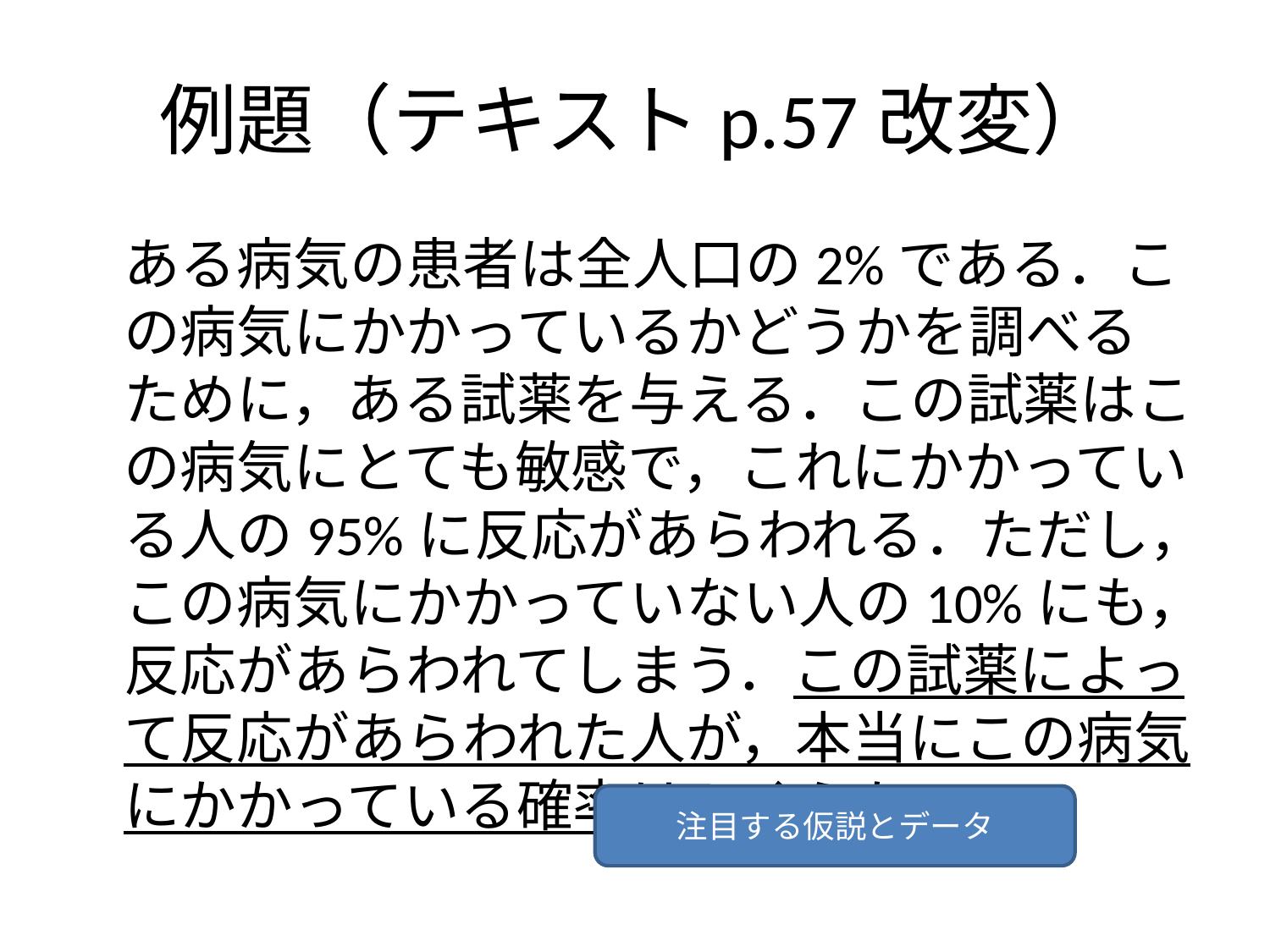

# 例題（テキストp.57改変）
ある病気の患者は全人口の2%である．この病気にかかっているかどうかを調べるために，ある試薬を与える．この試薬はこの病気にとても敏感で，これにかかっている人の95%に反応があらわれる．ただし，この病気にかかっていない人の10%にも，反応があらわれてしまう．この試薬によって反応があらわれた人が，本当にこの病気にかかっている確率はいくらか．
注目する仮説とデータ